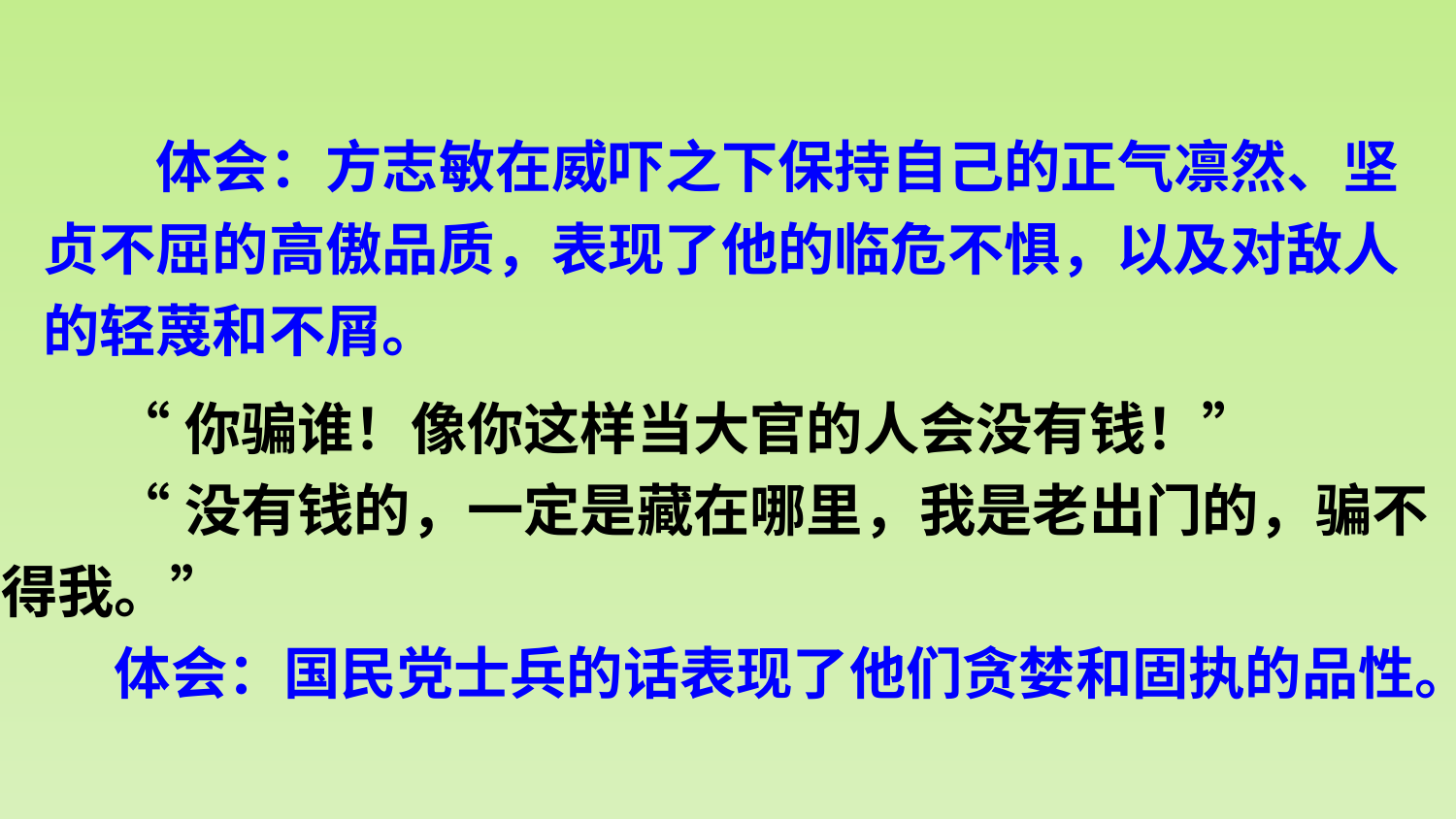

体会：方志敏在威吓之下保持自己的正气凛然、坚贞不屈的高傲品质，表现了他的临危不惧，以及对敌人的轻蔑和不屑。
“你骗谁！像你这样当大官的人会没有钱！”
“没有钱的，一定是藏在哪里，我是老出门的，骗不得我。”
体会：国民党士兵的话表现了他们贪婪和固执的品性。